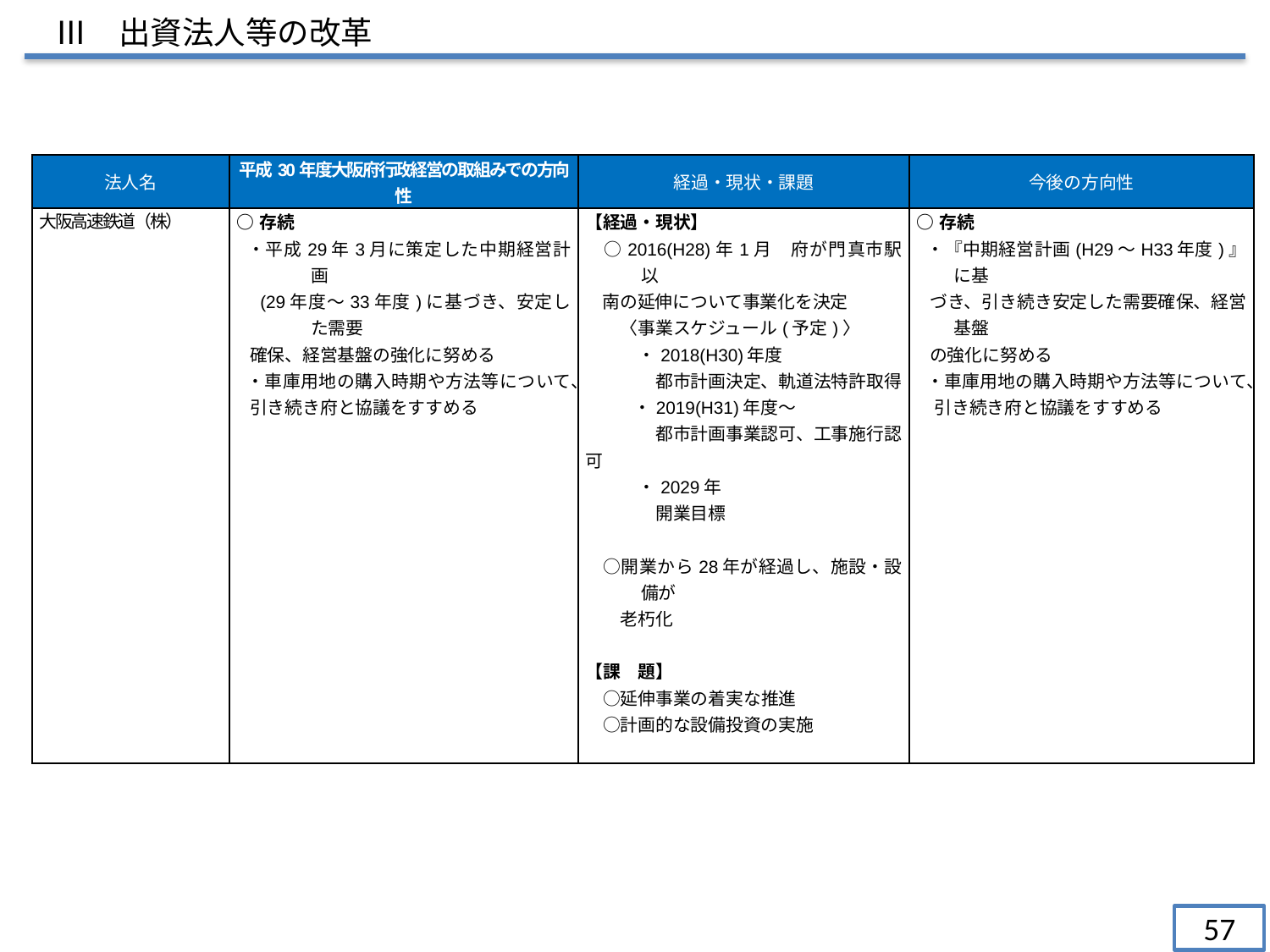

Ⅲ　出資法人等の改革
| 法人名 | 平成30年度大阪府行政経営の取組みでの方向性 | 経過・現状・課題 | 今後の方向性 |
| --- | --- | --- | --- |
| 大阪高速鉄道（株） | ○存続 ・平成29年3月に策定した中期経営計画 　(29年度～33年度)に基づき、安定した需要 確保、経営基盤の強化に努める ・車庫用地の購入時期や方法等について、 引き続き府と協議をすすめる | 【経過・現状】 　○2016(H28)年1月　府が門真市駅以 南の延伸について事業化を決定 　　〈事業スケジュール(予定)〉 　　　・2018(H30)年度 　　　　都市計画決定、軌道法特許取得 　　・2019(H31)年度～ 　　　　都市計画事業認可、工事施行認可 　　　・2029年 　　　　開業目標 　○開業から28年が経過し、施設・設備が 　　老朽化 【課　題】 　○延伸事業の着実な推進 　○計画的な設備投資の実施 | ○存続 ・『中期経営計画(H29～H33年度)』に基 づき、引き続き安定した需要確保、経営基盤 の強化に努める ・車庫用地の購入時期や方法等について、 　引き続き府と協議をすすめる |
57